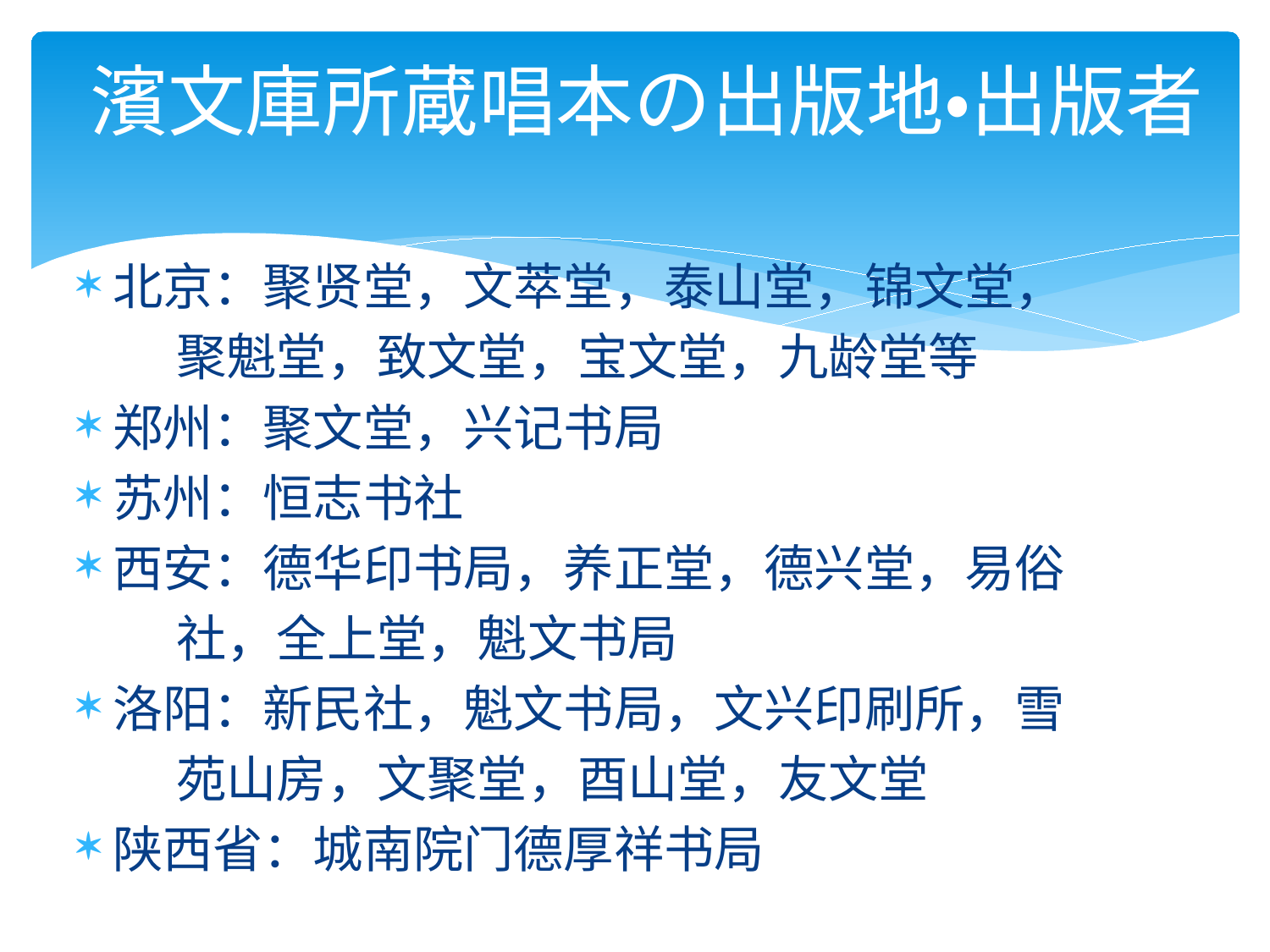

# 濱文庫所蔵唱本の出版地・出版者

北京：聚贤堂，文萃堂，泰山堂，锦文堂，
        聚魁堂，致文堂，宝文堂，九龄堂等
郑州：聚文堂，兴记书局
苏州：恒志书社
西安：德华印书局，养正堂，德兴堂，易俗
        社，全上堂，魁文书局
洛阳：新民社，魁文书局，文兴印刷所，雪
        苑山房，文聚堂，酉山堂，友文堂
陕西省：城南院门德厚祥书局